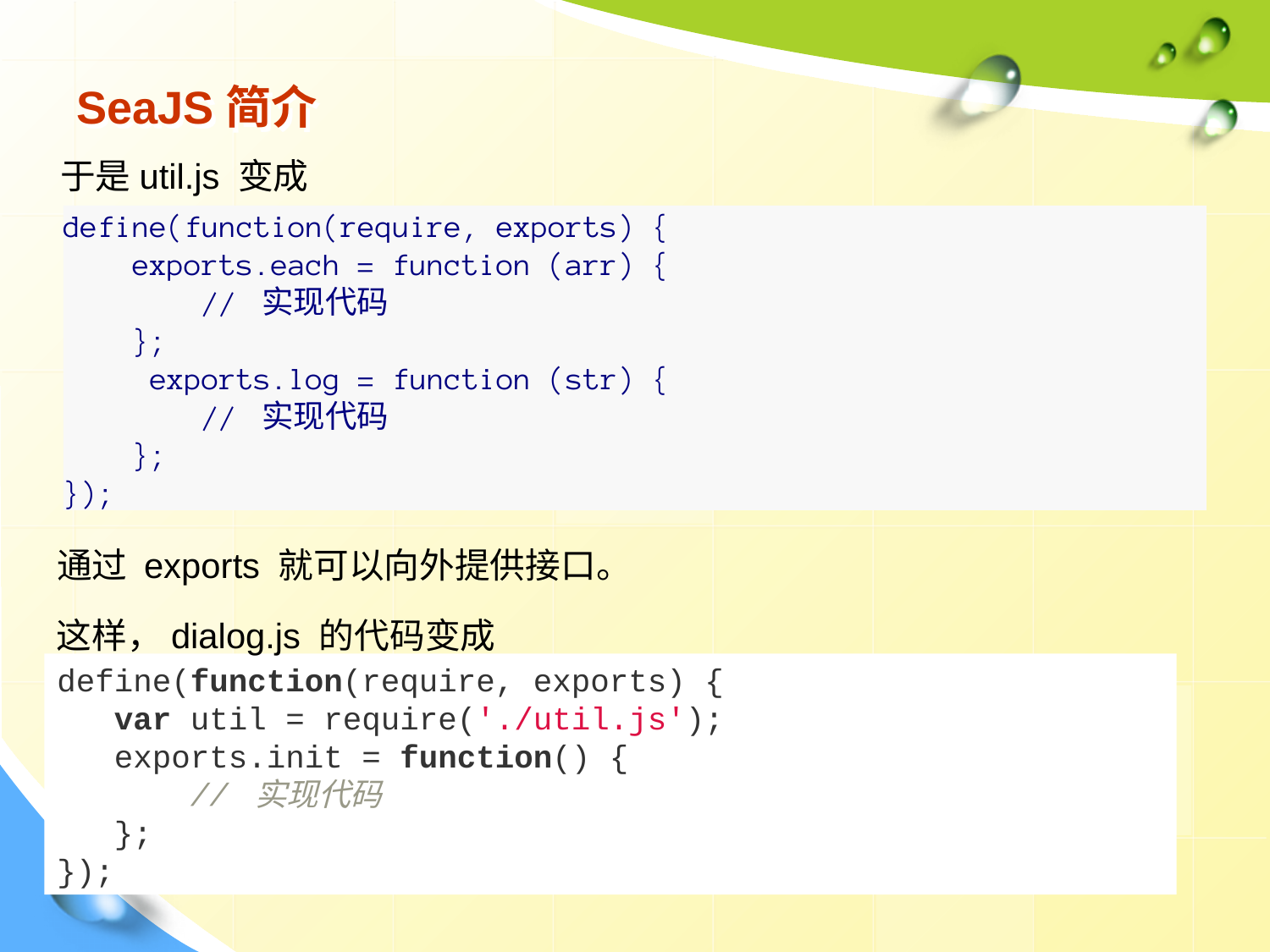

# SeaJS简介
于是util.js 变成
define(function(require, exports) {
    exports.each = function (arr) {
        // 实现代码
    };
     exports.log = function (str) {
        // 实现代码
    };
});
通过 exports 就可以向外提供接口。
这样，dialog.js 的代码变成
define(function(require, exports) {
   var util = require('./util.js');
   exports.init = function() {
       // 实现代码
   };
});